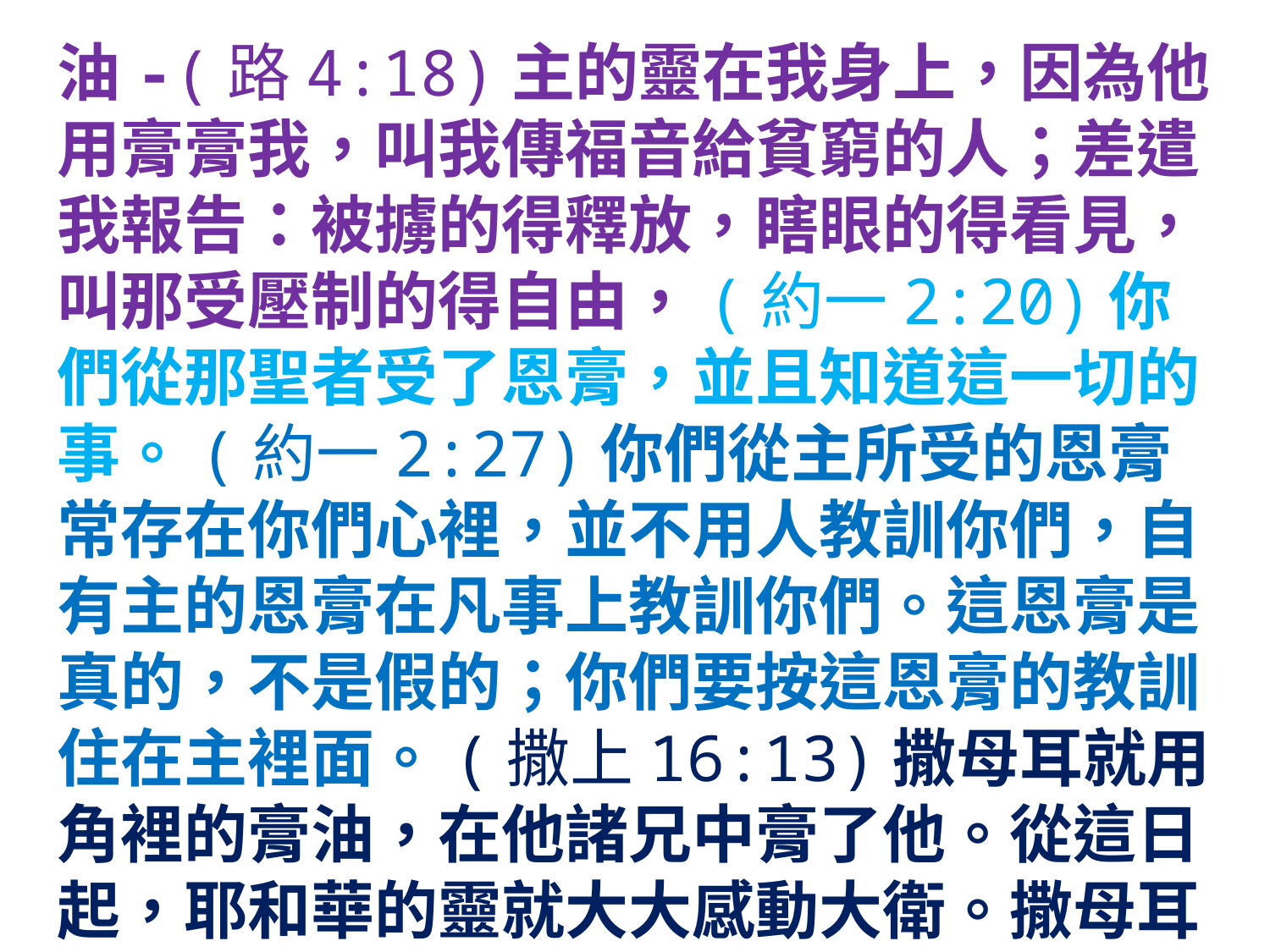

油-(路4:18)主的靈在我身上，因為他用膏膏我，叫我傳福音給貧窮的人；差遣我報告：被擄的得釋放，瞎眼的得看見，叫那受壓制的得自由，(約一2:20)你們從那聖者受了恩膏，並且知道這一切的事。(約一2:27)你們從主所受的恩膏常存在你們心裡，並不用人教訓你們，自有主的恩膏在凡事上教訓你們。這恩膏是真的，不是假的；你們要按這恩膏的教訓住在主裡面。(撒上16:13)撒母耳就用角裡的膏油，在他諸兄中膏了他。從這日起，耶和華的靈就大大感動大衛。撒母耳起身回拉瑪去